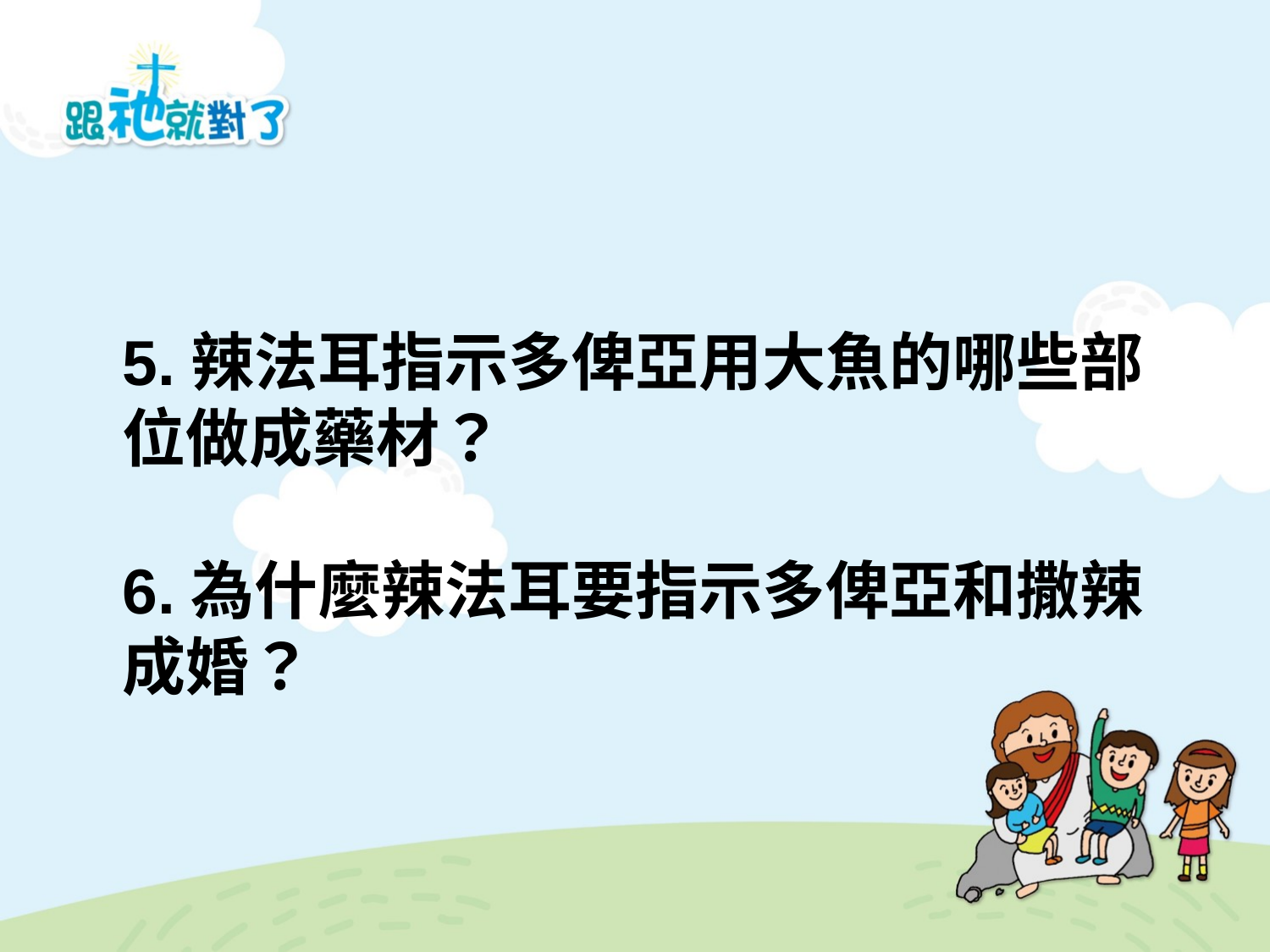

5.辣法耳指示多俾亞用大魚的哪些部位做成藥材？

6.為什麼辣法耳要指示多俾亞和撒辣成婚？